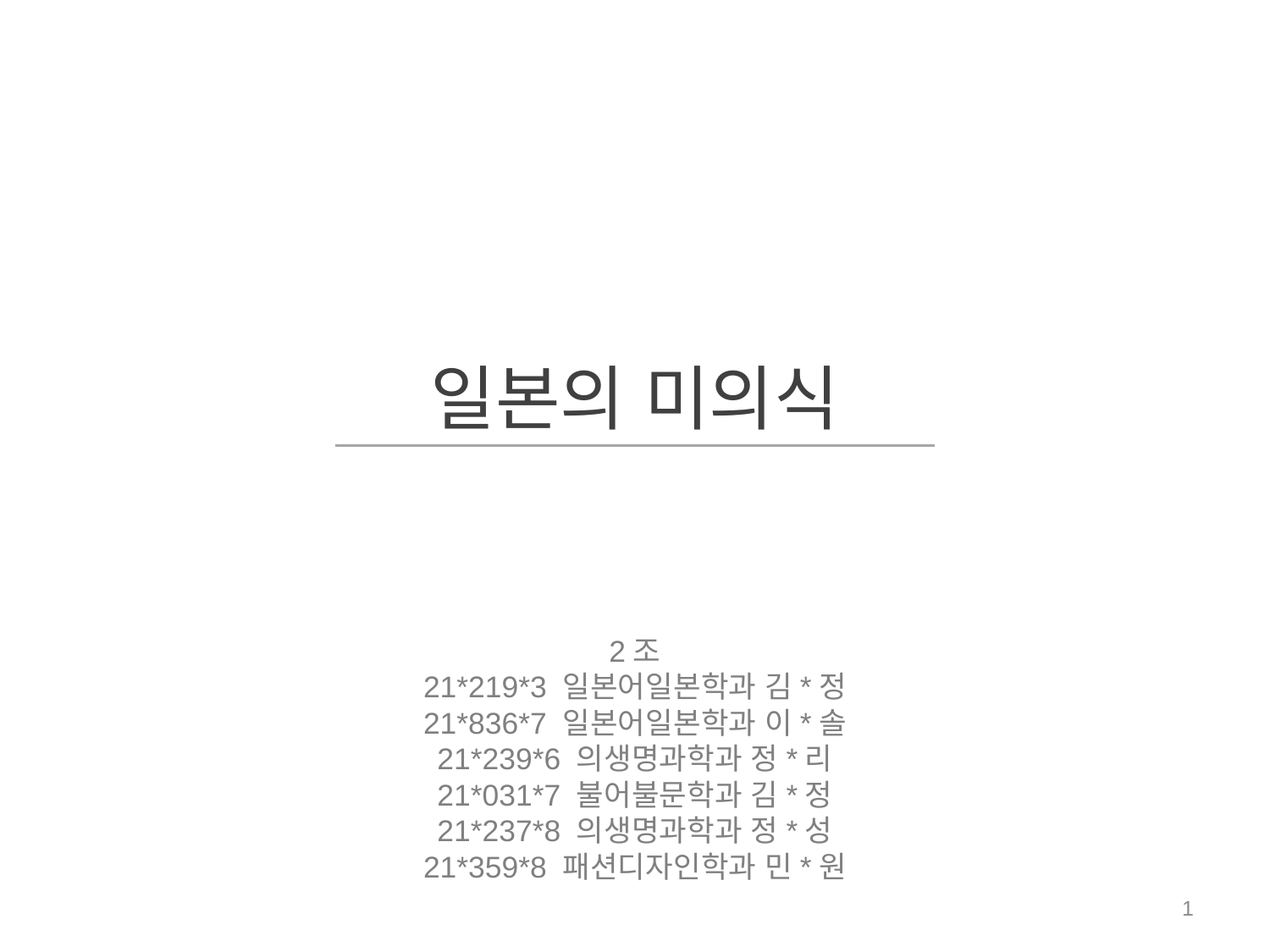

일본의 미의식
2조
21*219*3 일본어일본학과 김*정
21*836*7 일본어일본학과 이*솔
21*239*6 의생명과학과 정*리
21*031*7 불어불문학과 김*정
21*237*8 의생명과학과 정*성
21*359*8 패션디자인학과 민*원
1